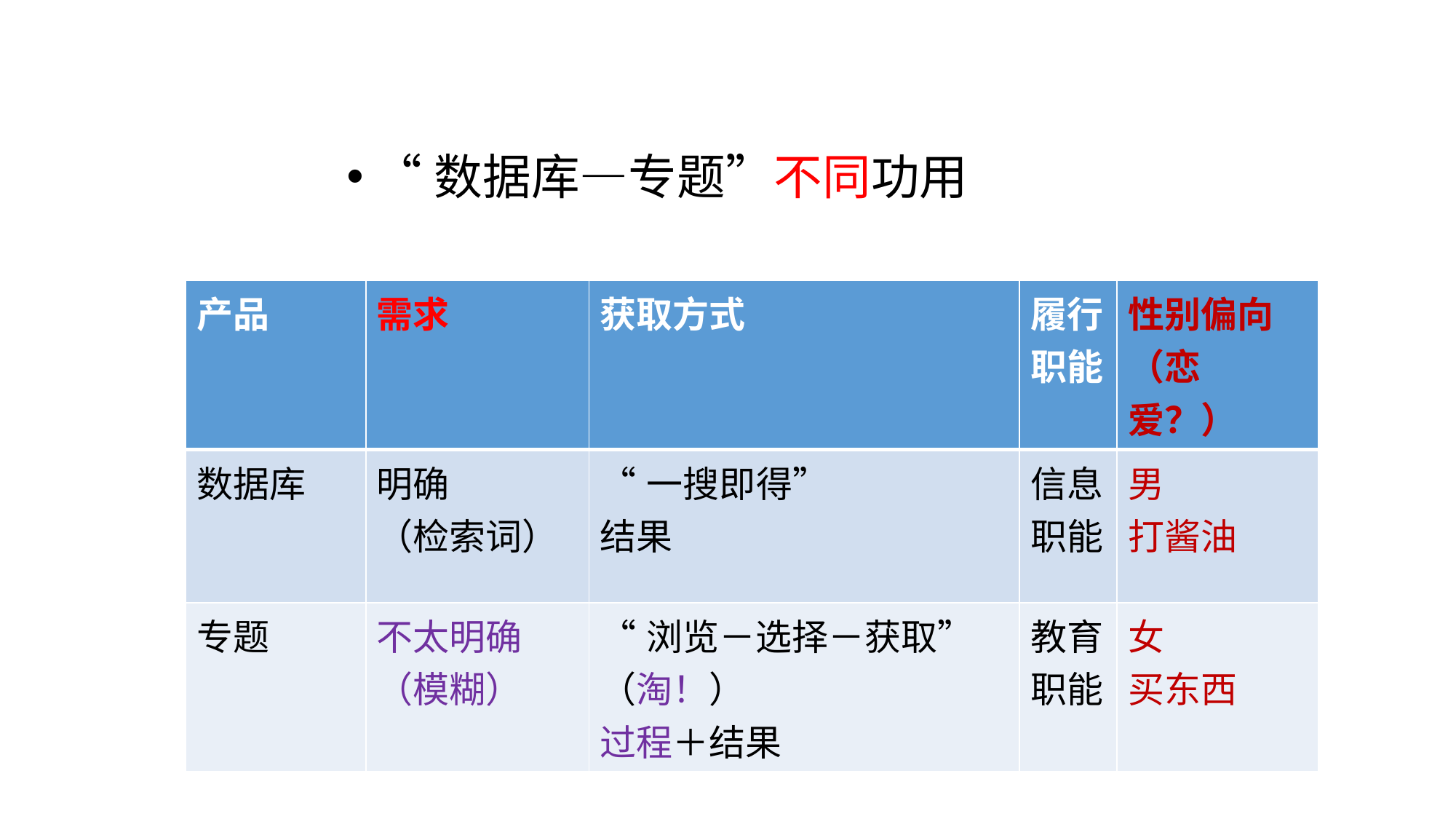

#
“数据库—专题”不同功用

| 产品 | 需求 | 获取方式 | 履行职能 | 性别偏向 （恋爱？） |
| --- | --- | --- | --- | --- |
| 数据库 | 明确 （检索词） | “一搜即得” 结果 | 信息职能 | 男 打酱油 |
| 专题 | 不太明确 （模糊） | “浏览－选择－获取”（淘！） 过程＋结果 | 教育职能 | 女 买东西 |